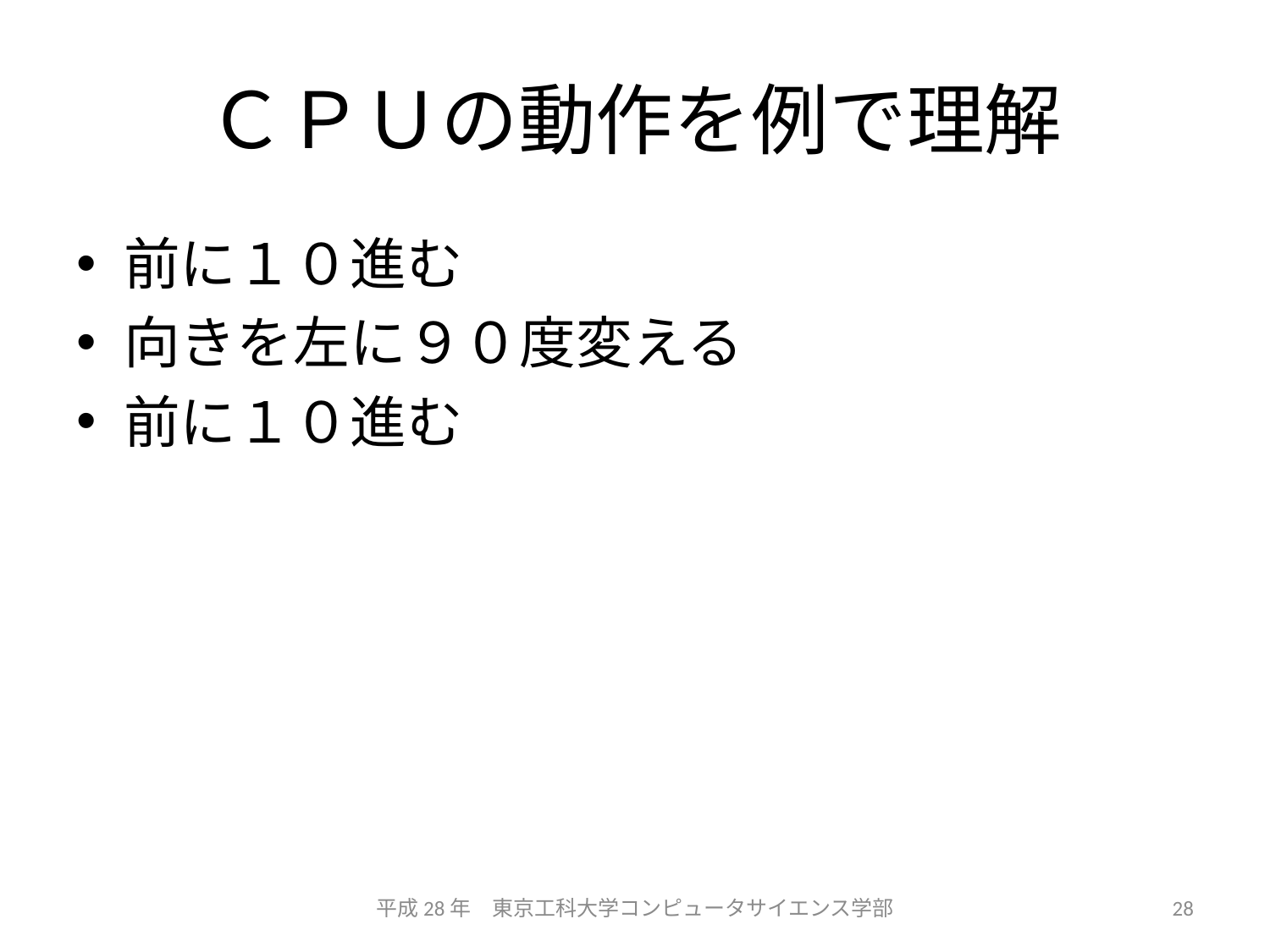

# ＣＰＵの動作を例で理解
前に１０進む
向きを左に９０度変える
前に１０進む
平成28年　東京工科大学コンピュータサイエンス学部
28